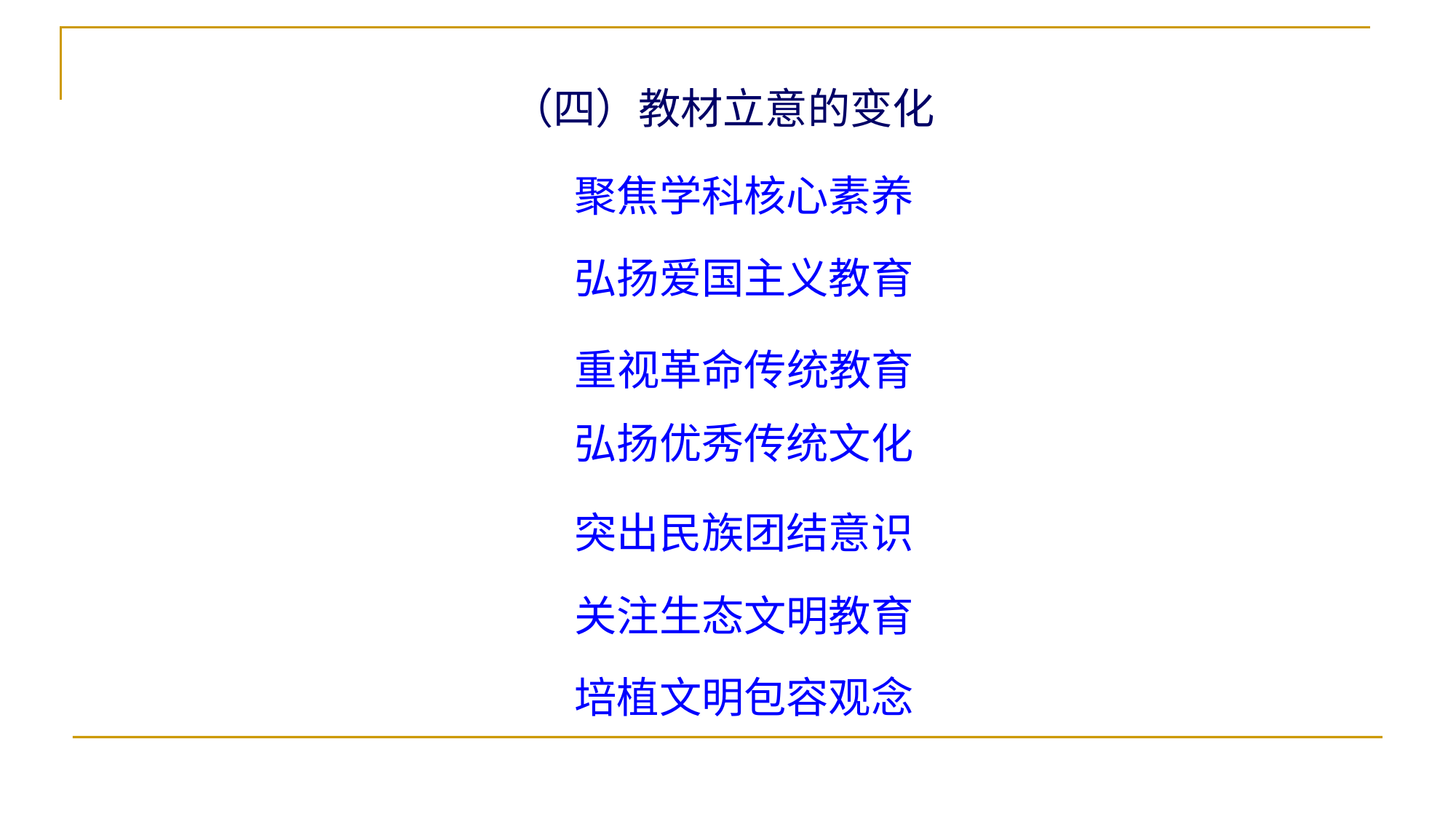

（四）教材立意的变化
聚焦学科核心素养
弘扬爱国主义教育
重视革命传统教育
弘扬优秀传统文化
突出民族团结意识
关注生态文明教育
培植文明包容观念